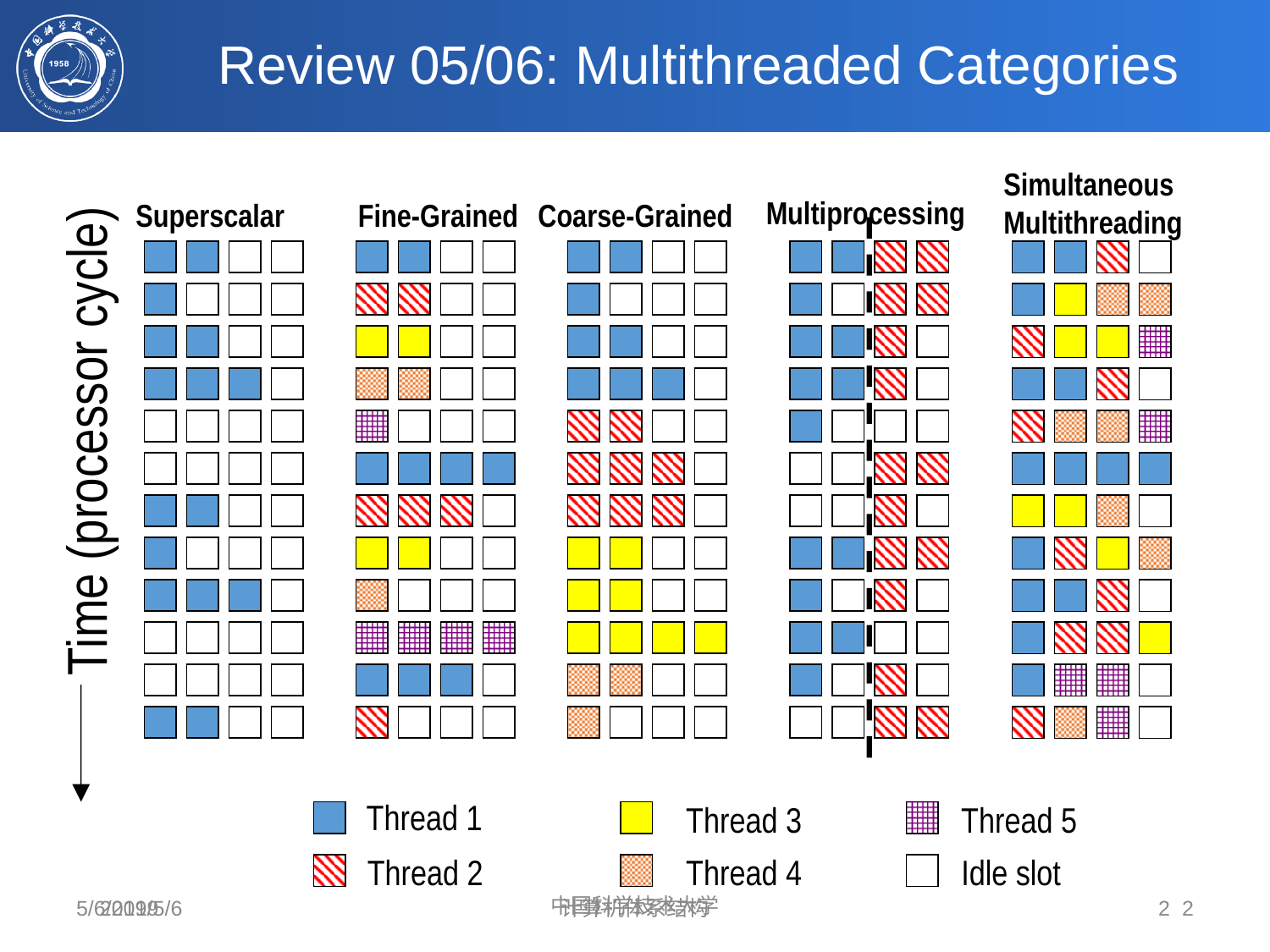

# Review 05/06: Multithreaded Categories
Simultaneous
Multithreading
Multiprocessing
Superscalar
Fine-Grained
Coarse-Grained
Time (processor cycle)

Thread 1
Thread 3
Thread 5

Thread 2
Thread 4
Idle slot

5/6/2019
2019/5/6
计算机体系结构
中国科学技术大学
2
2